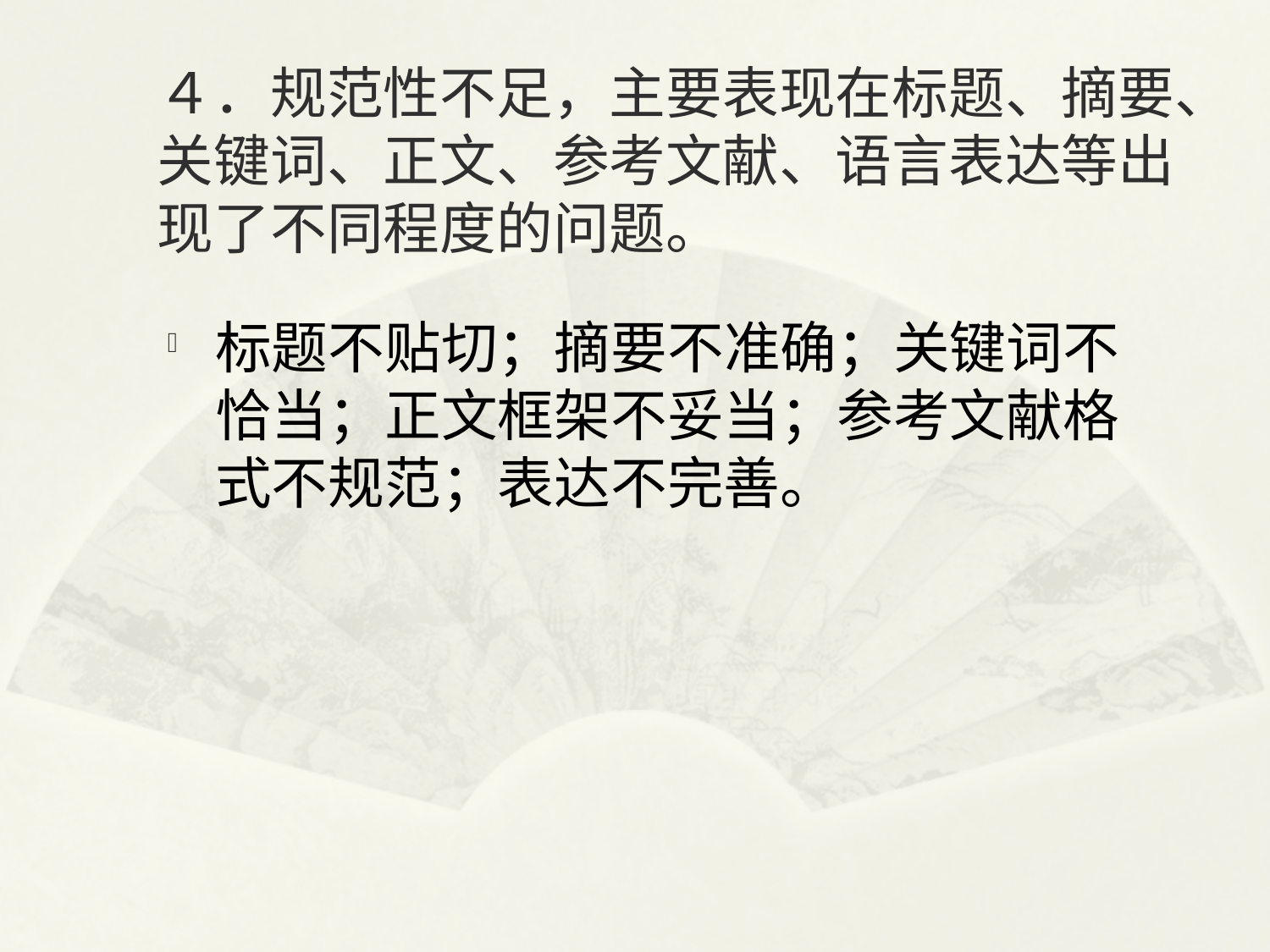

# ４．规范性不足，主要表现在标题、摘要、关键词、正文、参考文献、语言表达等出现了不同程度的问题。
标题不贴切；摘要不准确；关键词不恰当；正文框架不妥当；参考文献格式不规范；表达不完善。